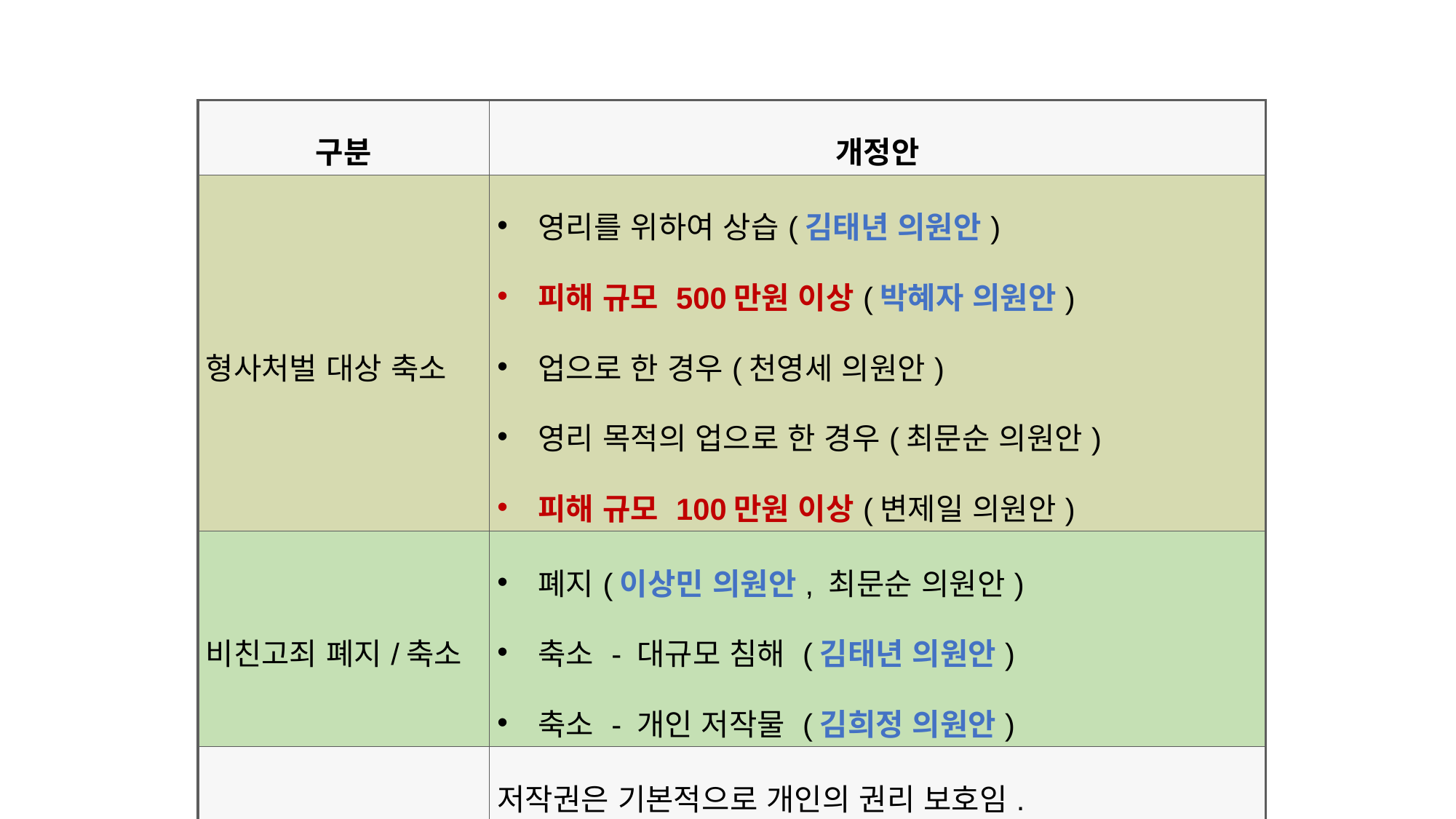

| 구분 | 개정안 |
| --- | --- |
| 형사처벌 대상 축소 | 영리를 위하여 상습(김태년 의원안) 피해 규모 500만원 이상(박혜자 의원안) 업으로 한 경우(천영세 의원안) 영리 목적의 업으로 한 경우(최문순 의원안) 피해 규모 100만원 이상(변제일 의원안) |
| 비친고죄 폐지/축소 | 폐지(이상민 의원안, 최문순 의원안) 축소 - 대규모 침해 (김태년 의원안) 축소 - 개인 저작물 (김희정 의원안) |
| 공통된 우려 | 저작권은 기본적으로 개인의 권리 보호임. 고발 남용과 과도한 합의금 요구의 문제가 있음. 청소년 피해자 양산 |